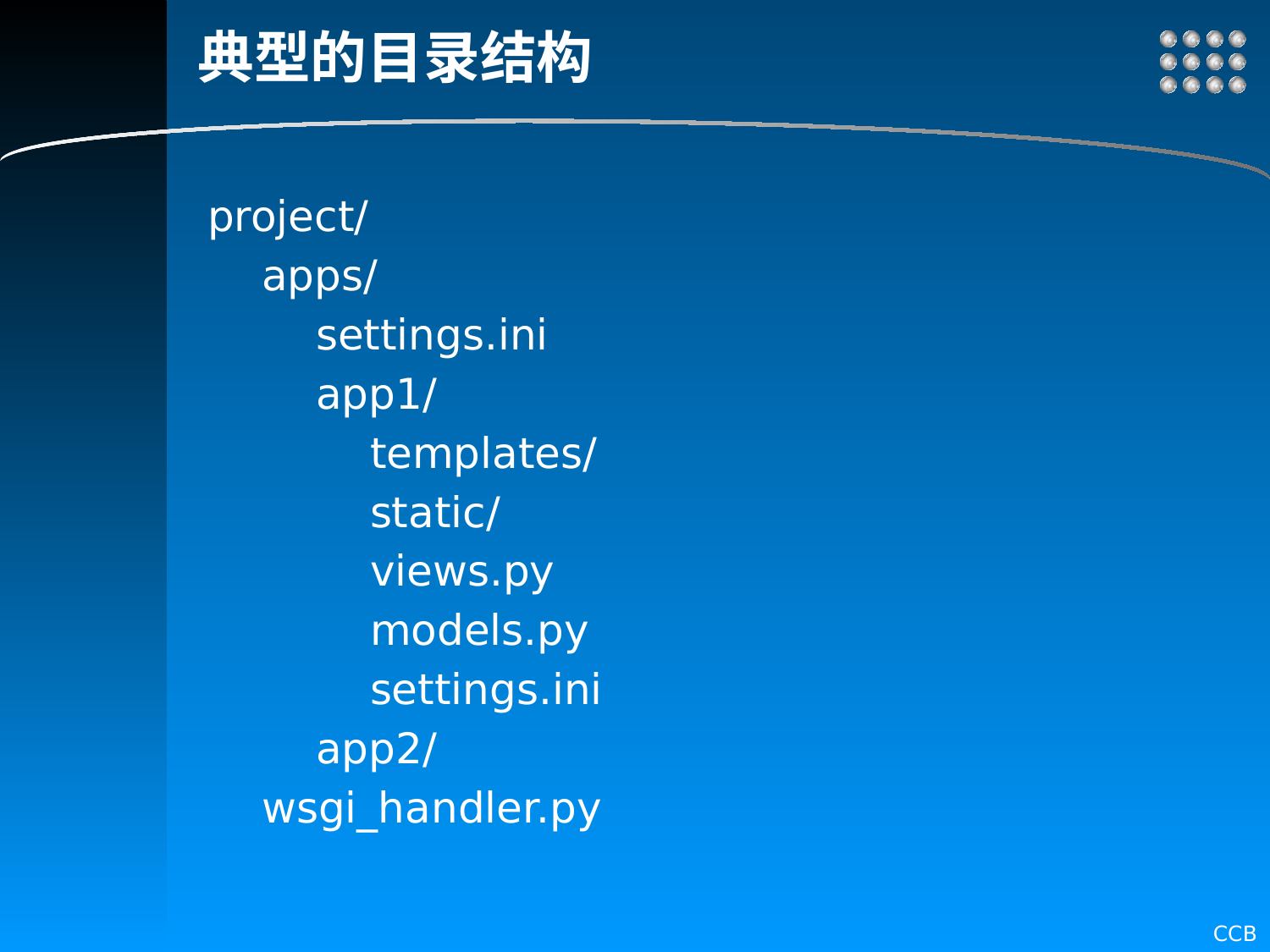

# 典型的目录结构
project/
    apps/
        settings.ini
        app1/
            templates/
            static/
            views.py
            models.py
            settings.ini
        app2/
    wsgi_handler.py